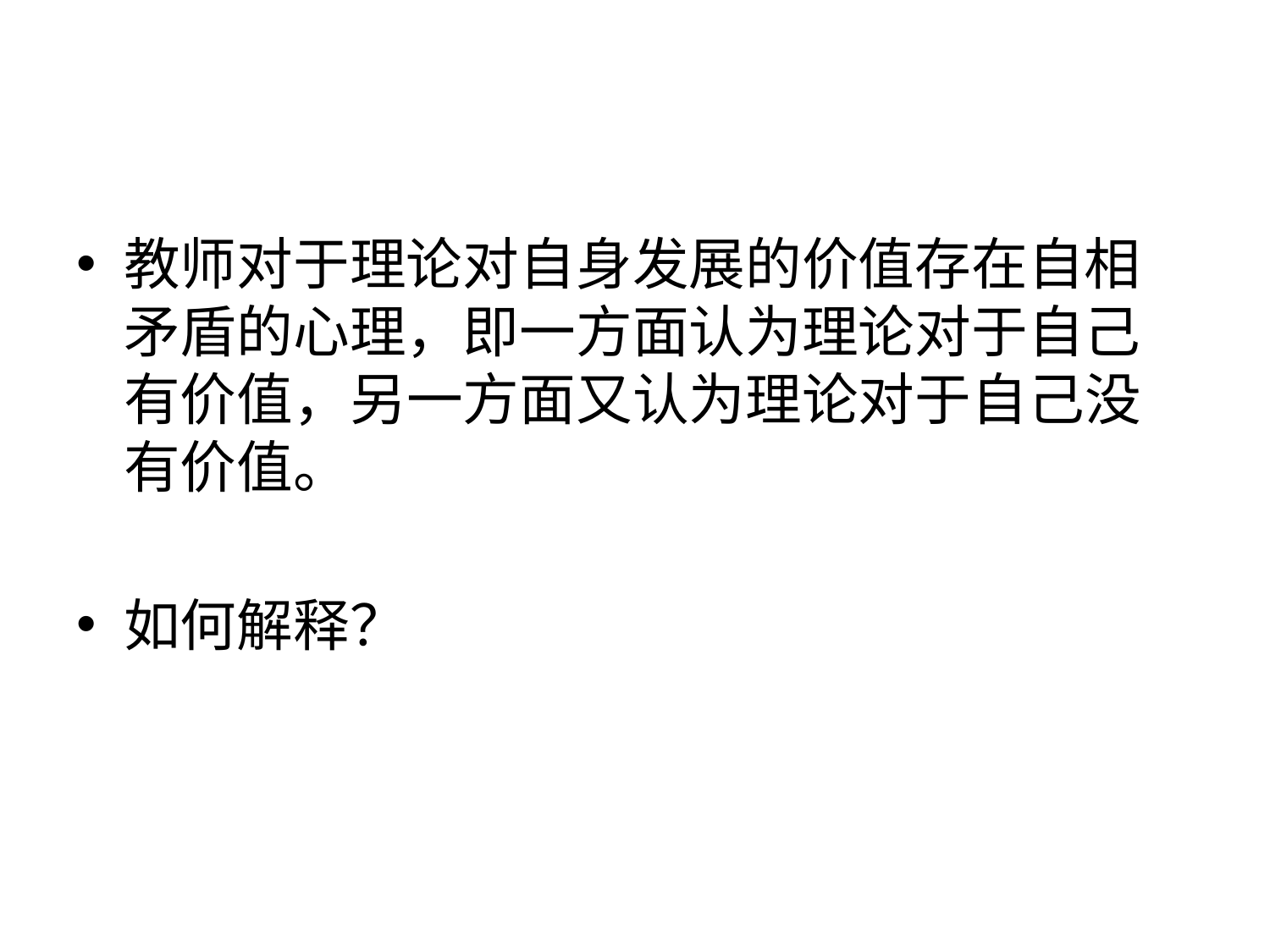

#
教师对于理论对自身发展的价值存在自相矛盾的心理，即一方面认为理论对于自己有价值，另一方面又认为理论对于自己没有价值。

如何解释？